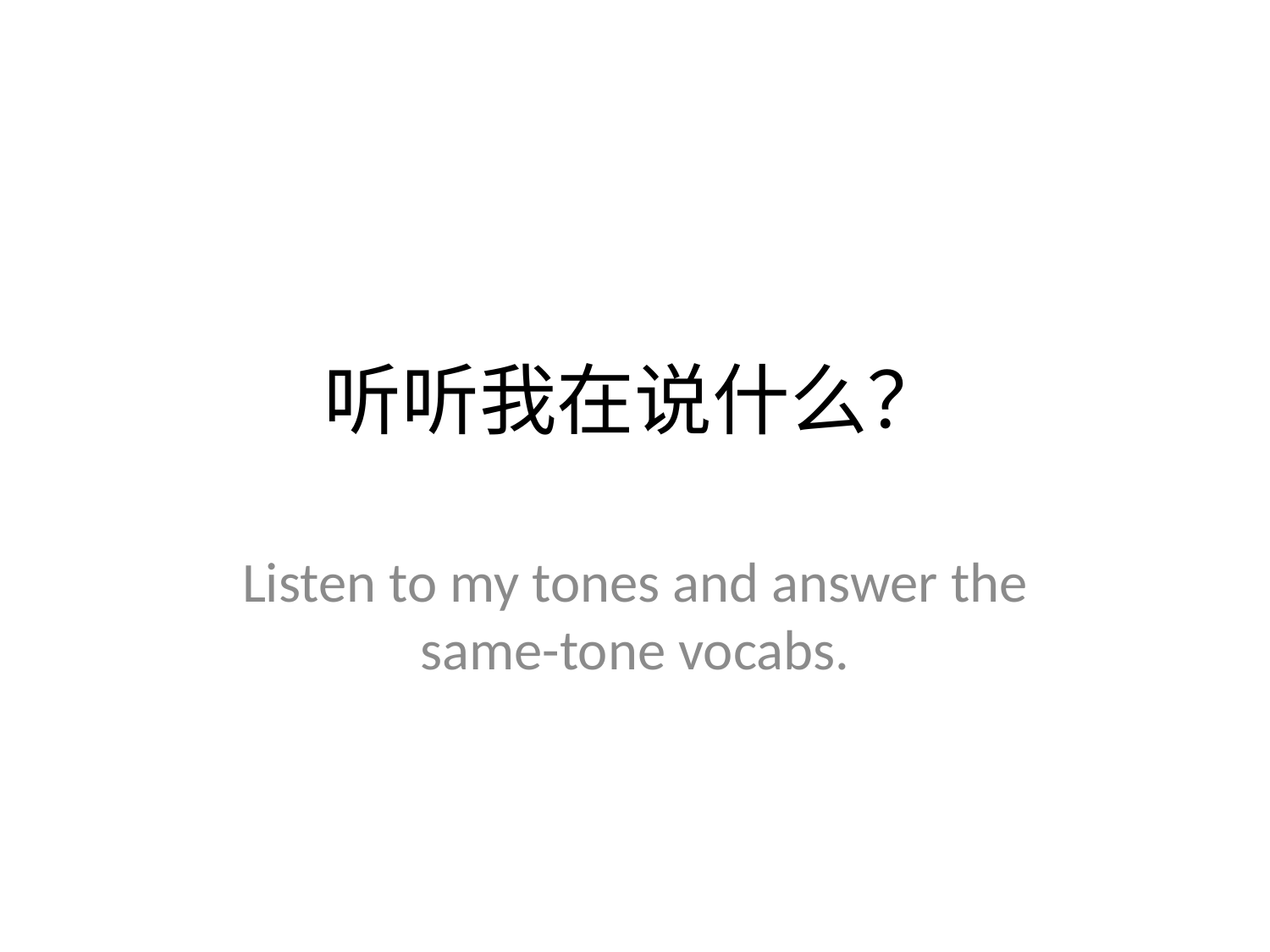

# 听听我在说什么？
Listen to my tones and answer the same-tone vocabs.